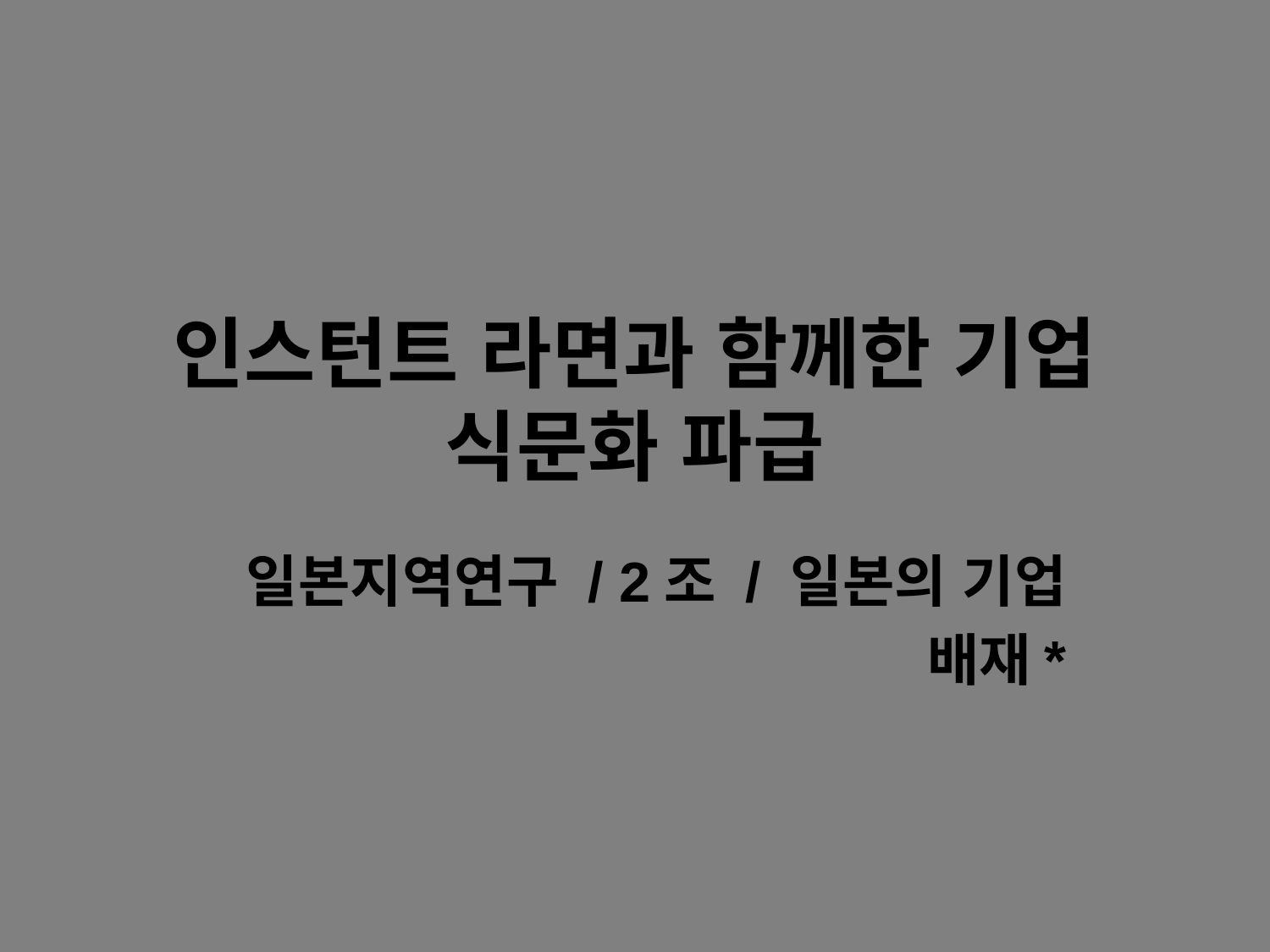

# 인스턴트 라면과 함께한 기업 식문화 파급
일본지역연구 / 2조 / 일본의 기업
배재*